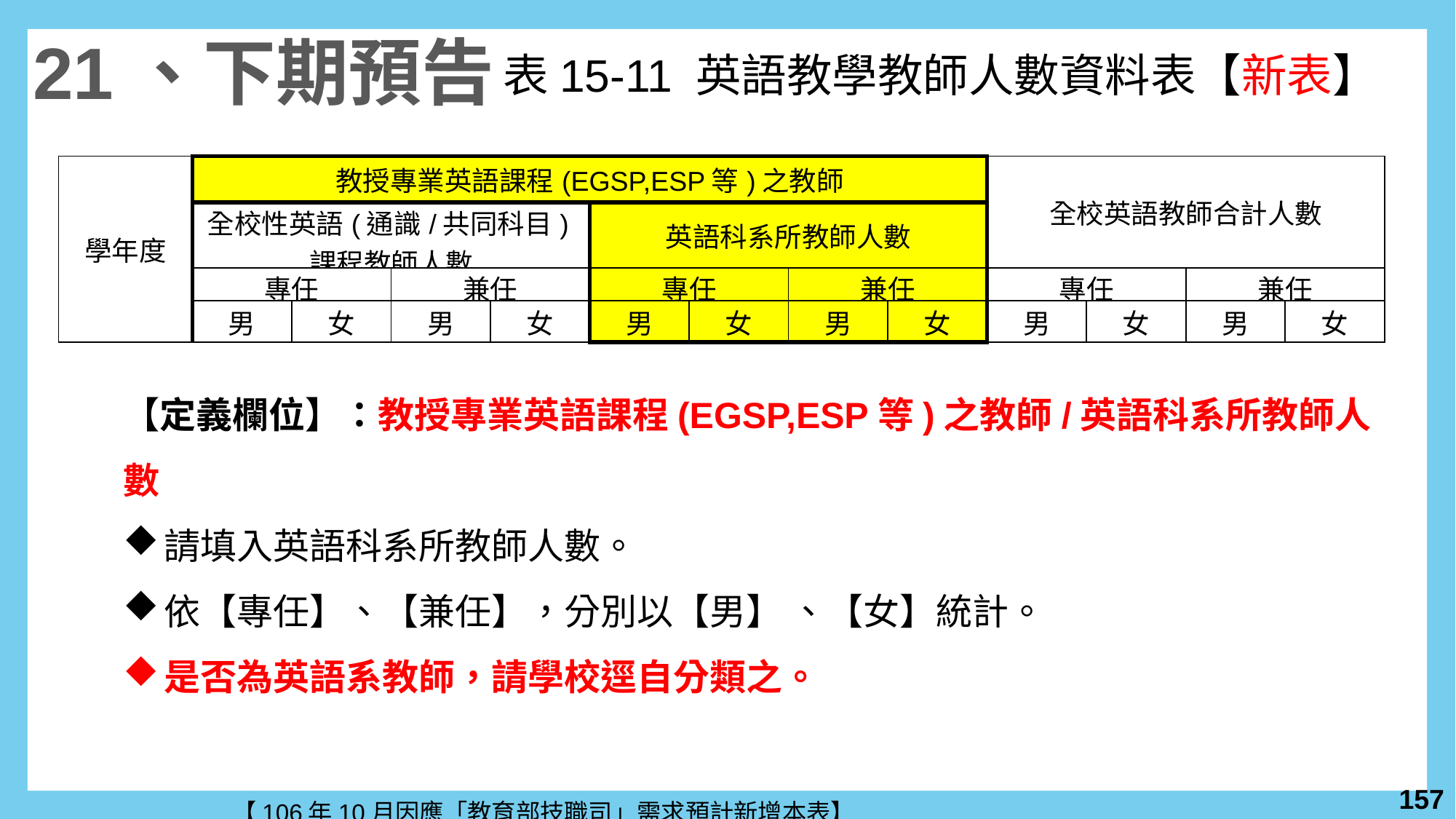

21、下期預告
表15-11 英語教學教師人數資料表【新表】
| 學年度 | 教授專業英語課程(EGSP,ESP等)之教師 |  |  |  |  |  |  |  | 全校英語教師合計人數 |  |  |  |
| --- | --- | --- | --- | --- | --- | --- | --- | --- | --- | --- | --- | --- |
|  | 全校性英語(通識/共同科目)課程教師人數 |  |  |  | 英語科系所教師人數 |  |  |  |  |  |  |  |
|  | 專任 |  | 兼任 |  | 專任 |  | 兼任 |  | 專任 |  | 兼任 |  |
|  | 男 | 女 | 男 | 女 | 男 | 女 | 男 | 女 | 男 | 女 | 男 | 女 |
【定義欄位】：教授專業英語課程(EGSP,ESP等)之教師/英語科系所教師人數
請填入英語科系所教師人數。
依【專任】、【兼任】，分別以【男】 、【女】統計。
是否為英語系教師，請學校逕自分類之。

	【106年10月因應「教育部技職司」需求預計新增本表】
157